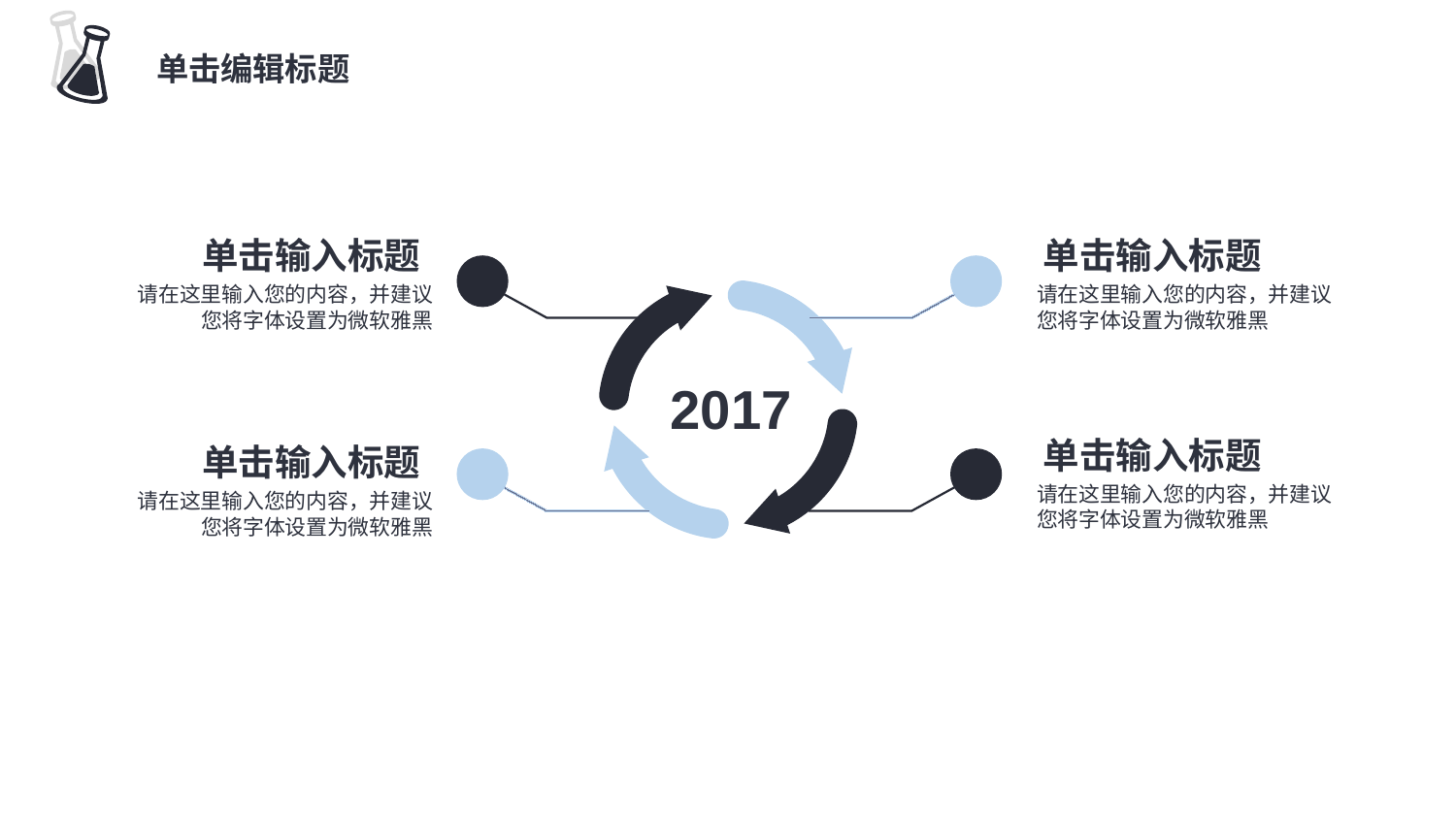

单击编辑标题
单击输入标题
单击输入标题

请在这里输入您的内容，并建议您将字体设置为微软雅黑
请在这里输入您的内容，并建议您将字体设置为微软雅黑

2017

单击输入标题
单击输入标题

请在这里输入您的内容，并建议您将字体设置为微软雅黑

请在这里输入您的内容，并建议您将字体设置为微软雅黑